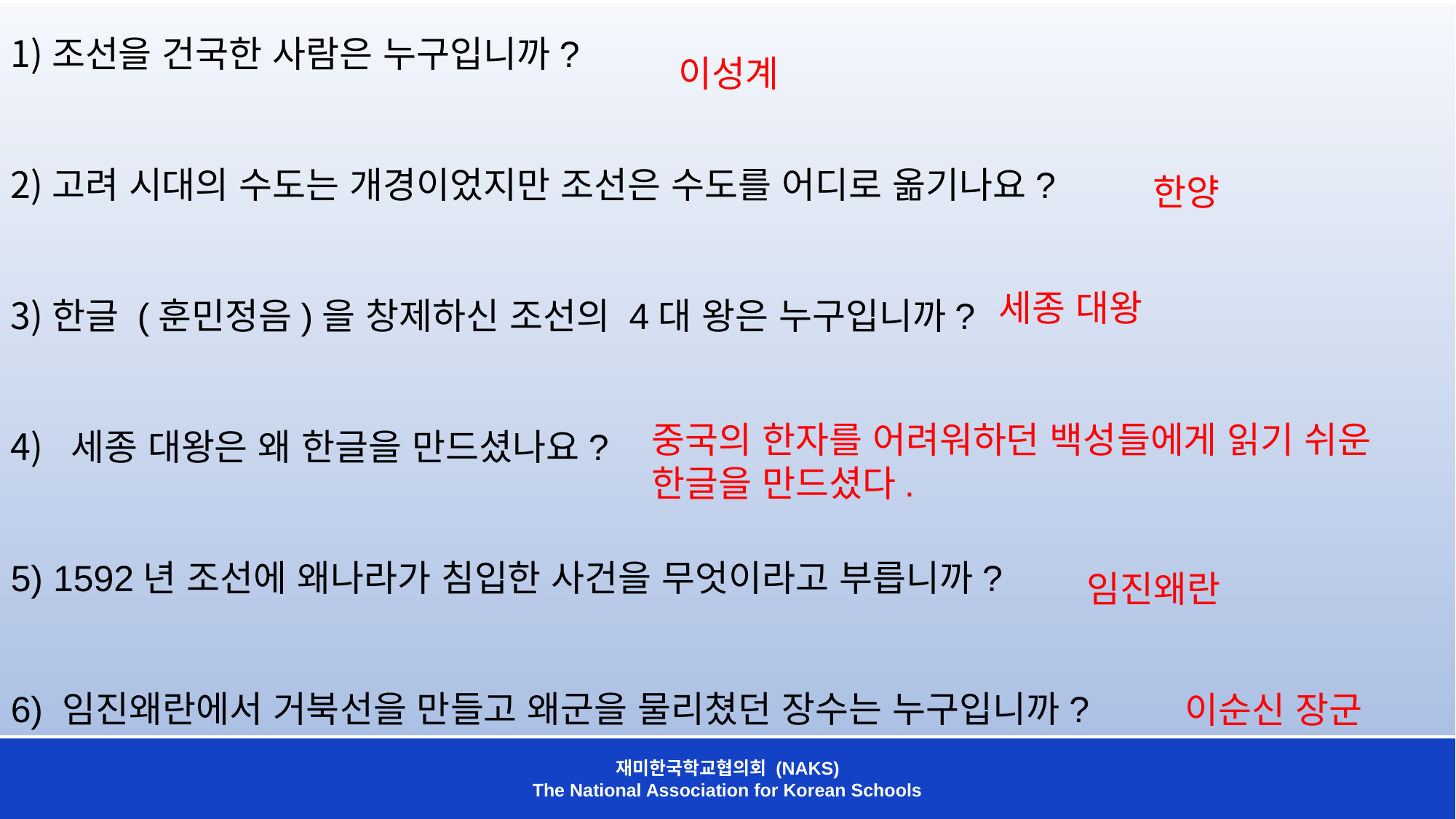

조선을 건국한 사람은 누구입니까?

고려 시대의 수도는 개경이었지만 조선은 수도를 어디로 옮기나요?

한글 (훈민정음)을 창제하신 조선의 4대 왕은 누구입니까?

 세종 대왕은 왜 한글을 만드셨나요?

5) 1592년 조선에 왜나라가 침입한 사건을 무엇이라고 부릅니까?

6) 임진왜란에서 거북선을 만들고 왜군을 물리쳤던 장수는 누구입니까?
 이성계
한양
세종 대왕
중국의 한자를 어려워하던 백성들에게 읽기 쉬운 한글을 만드셨다.
임진왜란
이순신 장군
재미한국학교협의회 (NAKS)
The National Association for Korean Schools